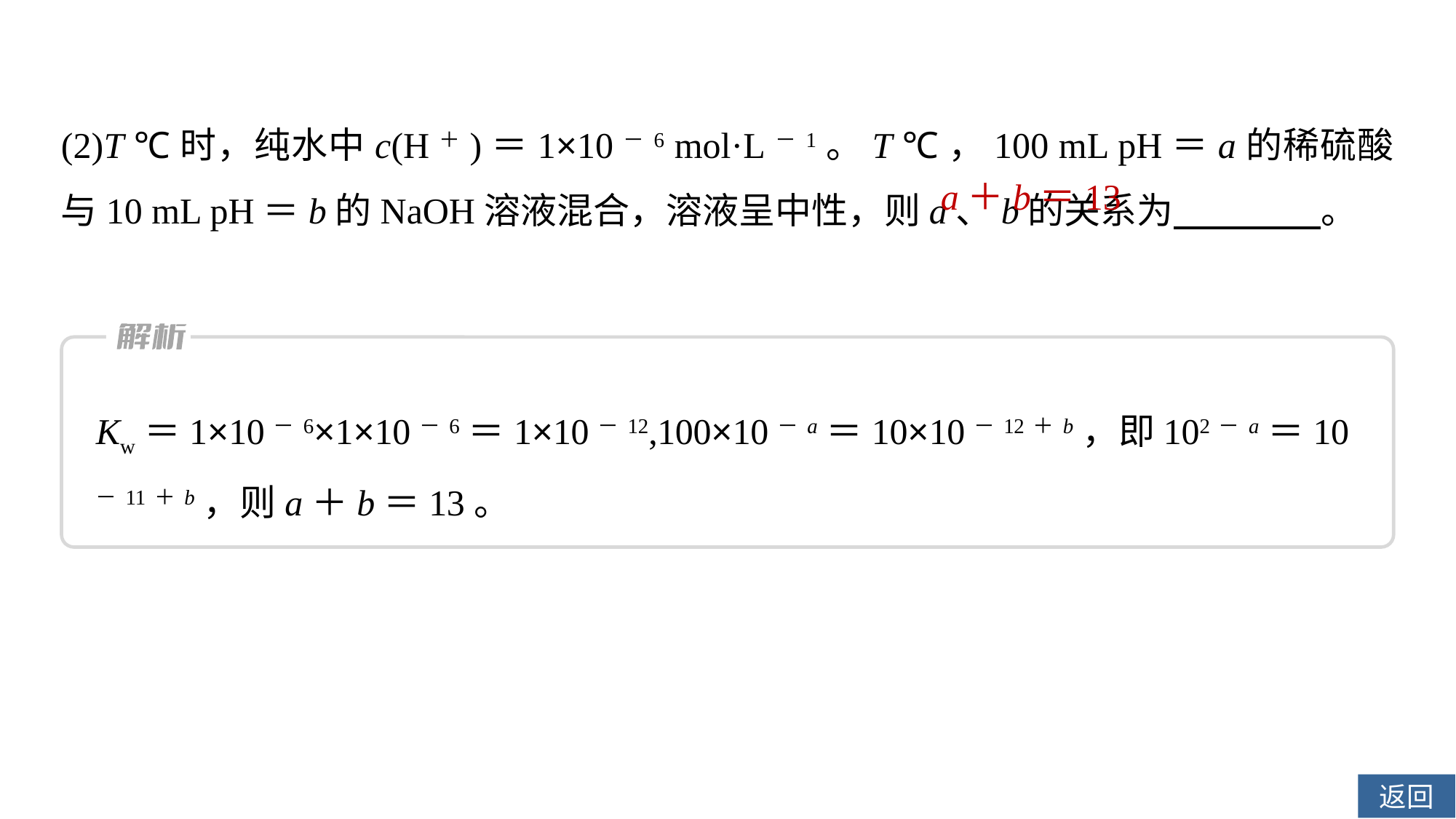

(2)T ℃时，纯水中c(H＋)＝1×10－6 mol·L－1。T ℃，100 mL pH＝a的稀硫酸与10 mL pH＝b的NaOH溶液混合，溶液呈中性，则a、b的关系为                  。
a＋b＝13

Kw＝1×10－6×1×10－6＝1×10－12,100×10－a＝10×10－12＋b，即102－a＝10－11＋b，则a＋b＝13。
返回